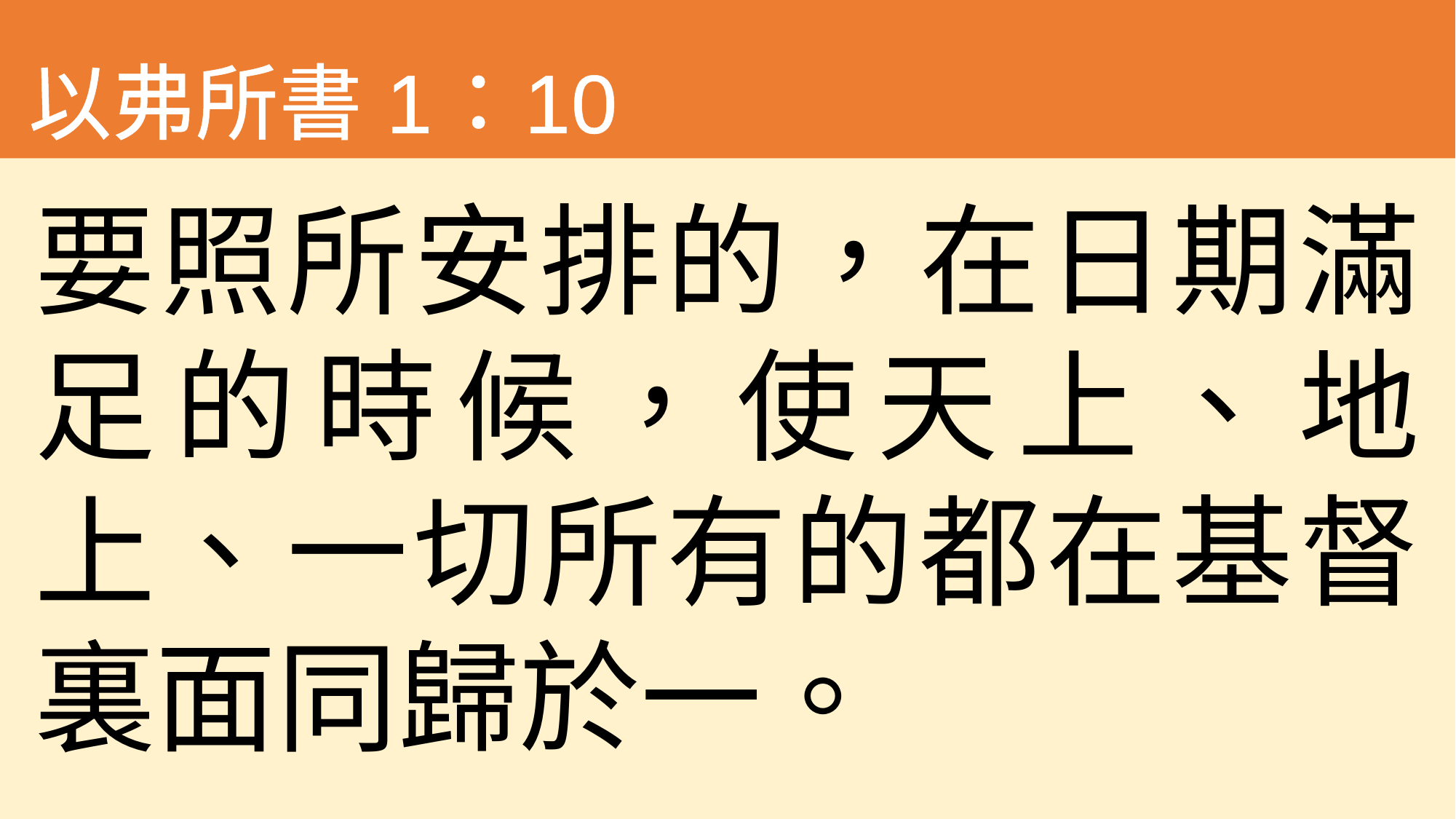

以弗所書 1：10

要照所安排的，在日期滿足的時候，使天上、地上、一切所有的都在基督裏面同歸於一。